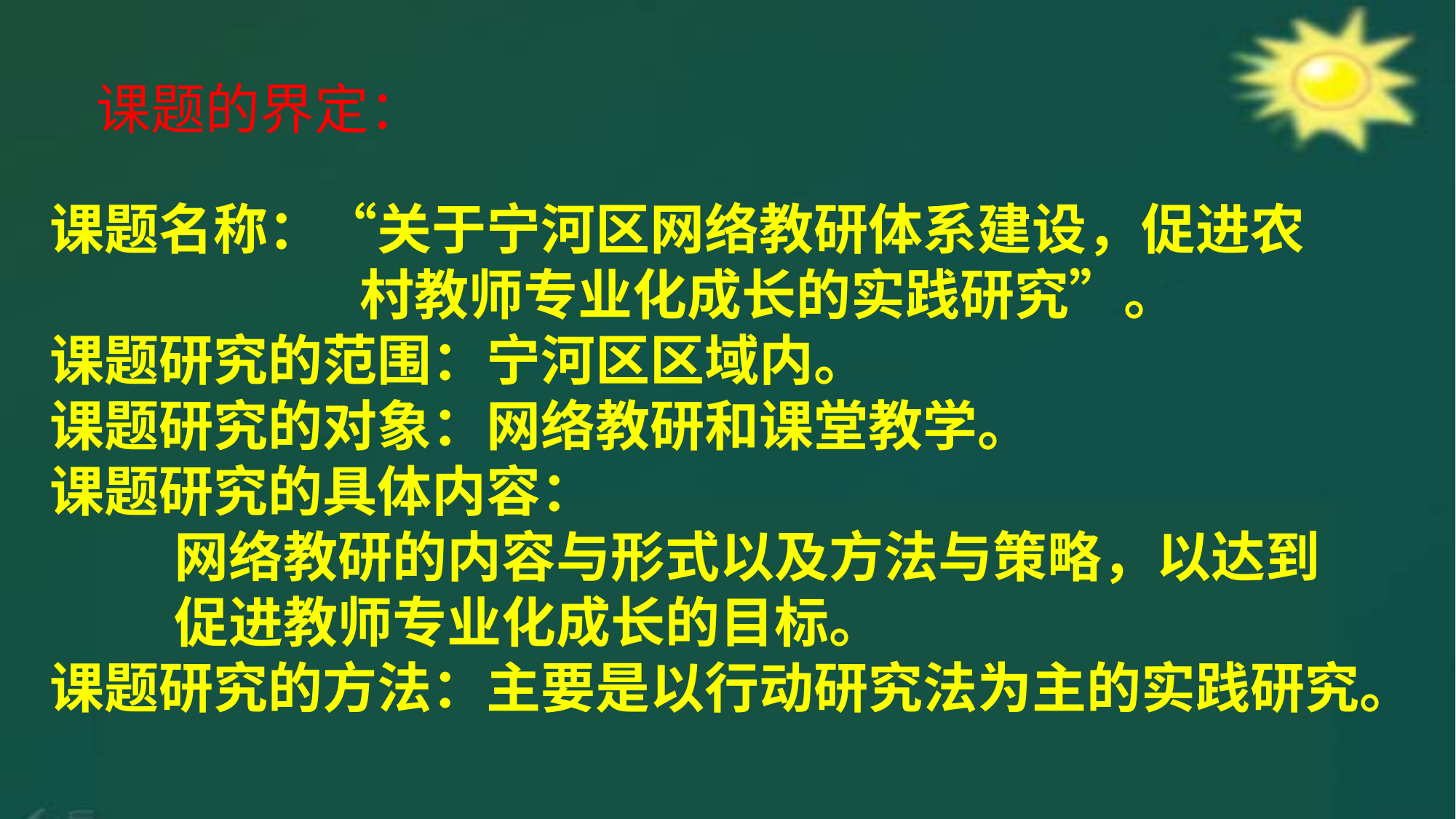

课题的界定：
课题名称：“关于宁河区网络教研体系建设，促进农
                        村教师专业化成长的实践研究”。
课题研究的范围：宁河区区域内。
课题研究的对象：网络教研和课堂教学。
课题研究的具体内容：
         网络教研的内容与形式以及方法与策略，以达到
         促进教师专业化成长的目标。
课题研究的方法：主要是以行动研究法为主的实践研究。